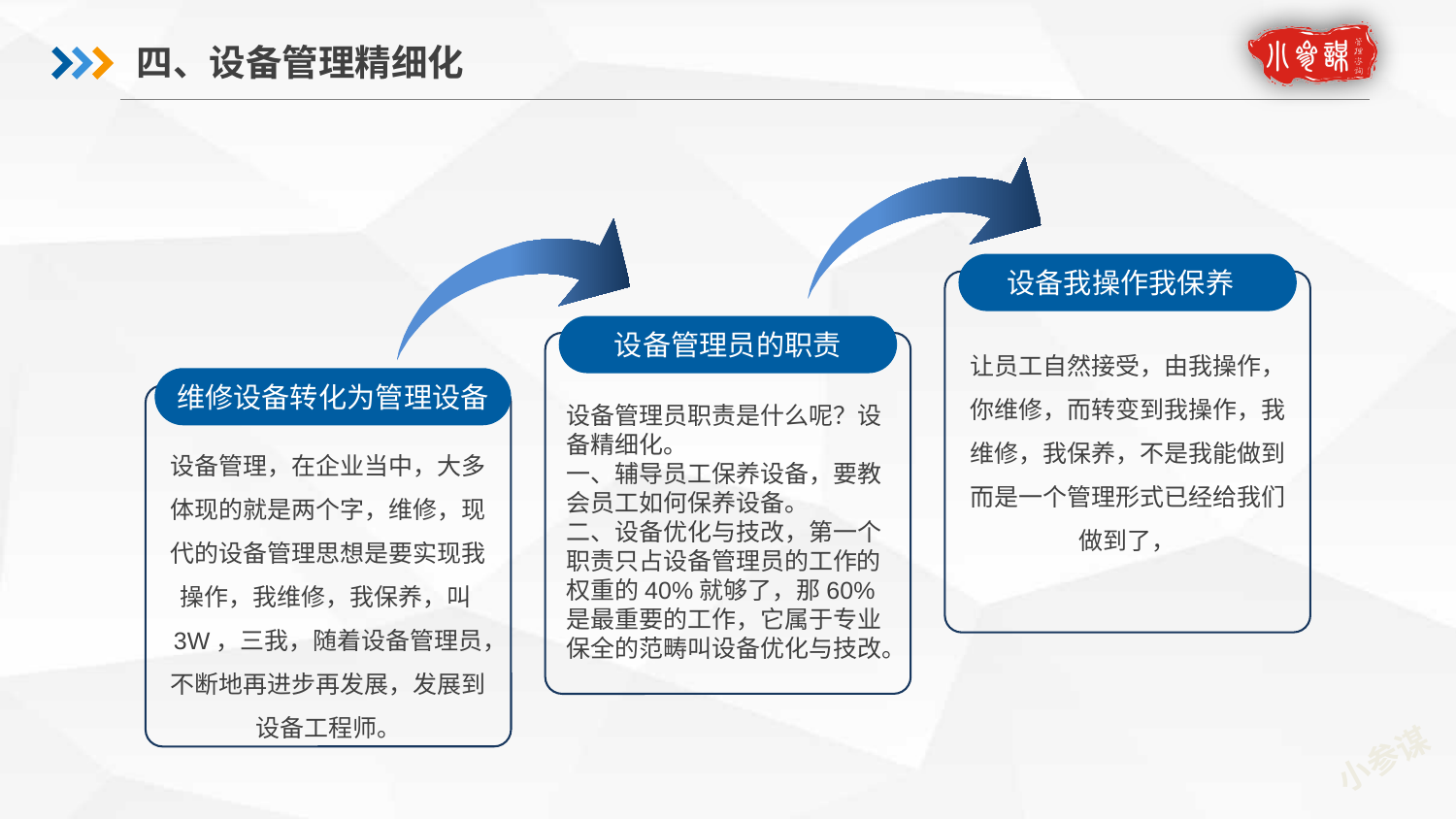

四、设备管理精细化

   设备我操作我保养

设备管理员的职责

让员工自然接受，由我操作，你维修，而转变到我操作，我维修，我保养，不是我能做到而是一个管理形式已经给我们做到了，
维修设备转化为管理设备

设备管理员职责是什么呢？设备精细化。
一、辅导员工保养设备，要教会员工如何保养设备。
二、设备优化与技改，第一个职责只占设备管理员的工作的权重的40%就够了，那60%是最重要的工作，它属于专业保全的范畴叫设备优化与技改。
设备管理，在企业当中，大多体现的就是两个字，维修，现代的设备管理思想是要实现我操作，我维修，我保养，叫3W，三我，随着设备管理员，不断地再进步再发展，发展到设备工程师。